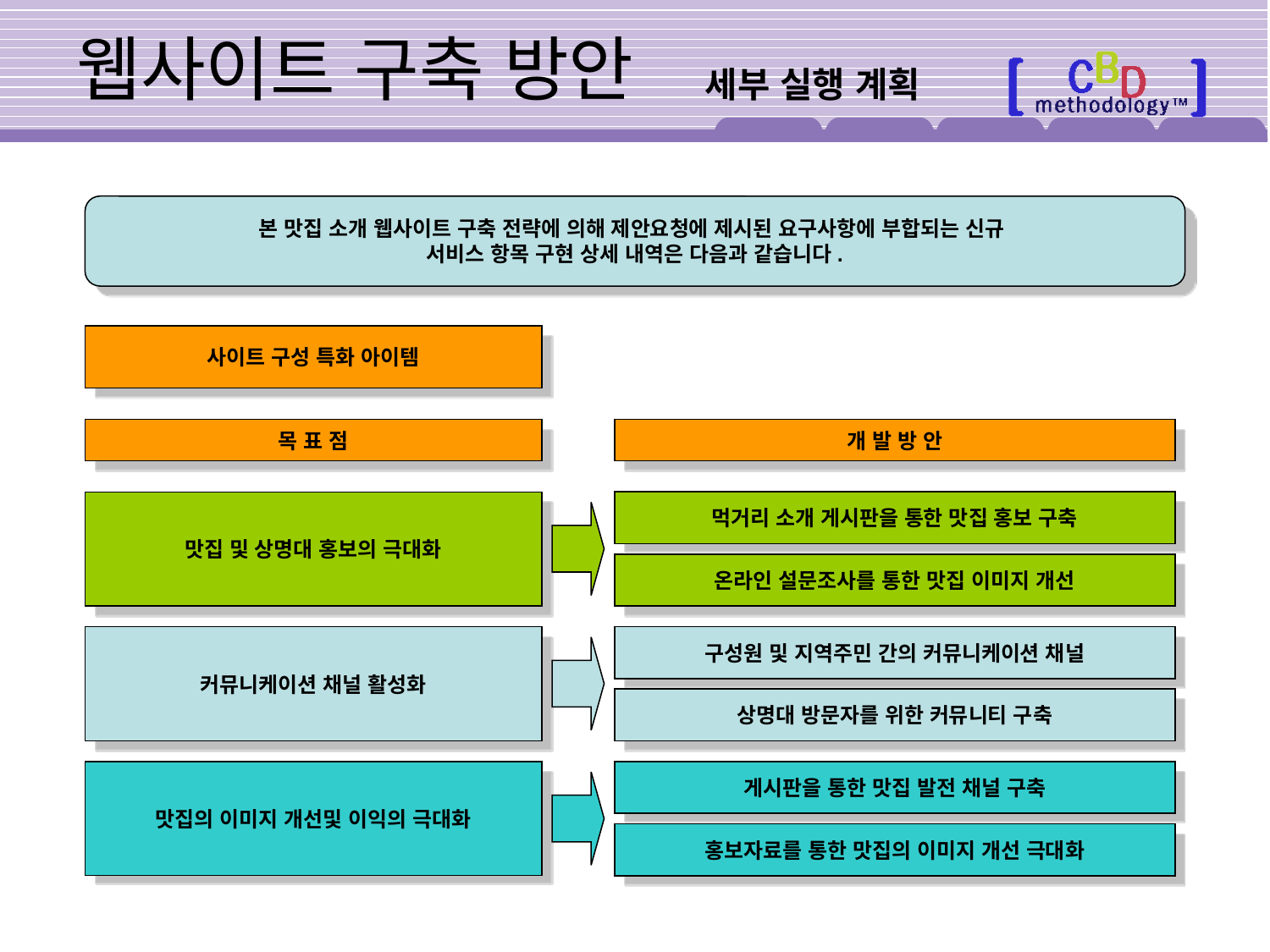

# 웹사이트 구축 방안
세부 실행 계획
본 맛집 소개 웹사이트 구축 전략에 의해 제안요청에 제시된 요구사항에 부합되는 신규
서비스 항목 구현 상세 내역은 다음과 같습니다.
사이트 구성 특화 아이템
목 표 점
개 발 방 안
맛집 및 상명대 홍보의 극대화
먹거리 소개 게시판을 통한 맛집 홍보 구축

온라인 설문조사를 통한 맛집 이미지 개선
커뮤니케이션 채널 활성화
구성원 및 지역주민 간의 커뮤니케이션 채널

상명대 방문자를 위한 커뮤니티 구축
맛집의 이미지 개선및 이익의 극대화
게시판을 통한 맛집 발전 채널 구축

홍보자료를 통한 맛집의 이미지 개선 극대화